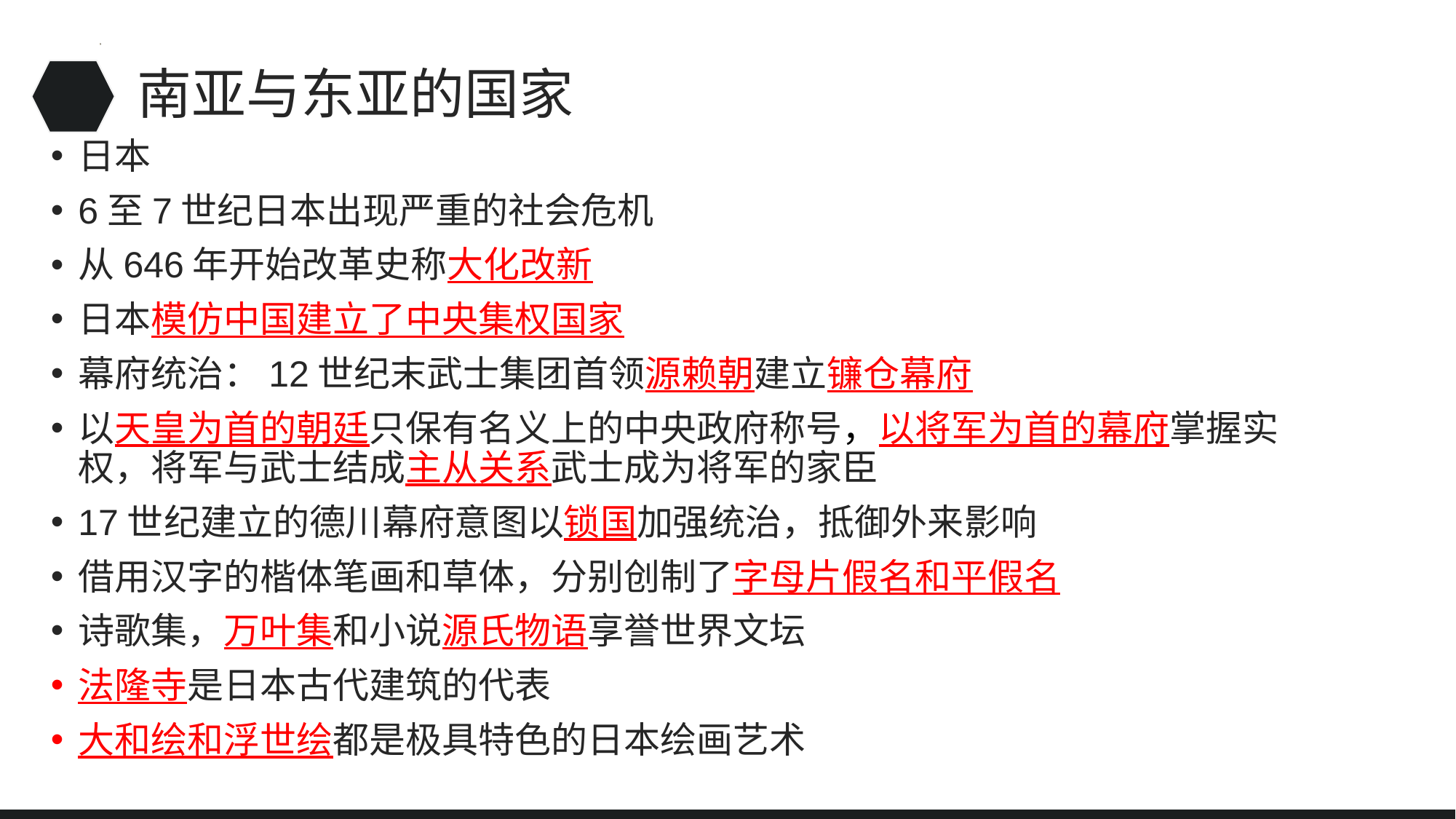

# 南亚与东亚的国家
日本
6至7世纪日本出现严重的社会危机
从646年开始改革史称大化改新
日本模仿中国建立了中央集权国家
幕府统治：12世纪末武士集团首领源赖朝建立镰仓幕府
以天皇为首的朝廷只保有名义上的中央政府称号，以将军为首的幕府掌握实权，将军与武士结成主从关系武士成为将军的家臣
17世纪建立的德川幕府意图以锁国加强统治，抵御外来影响
借用汉字的楷体笔画和草体，分别创制了字母片假名和平假名
诗歌集，万叶集和小说源氏物语享誉世界文坛
法隆寺是日本古代建筑的代表
大和绘和浮世绘都是极具特色的日本绘画艺术